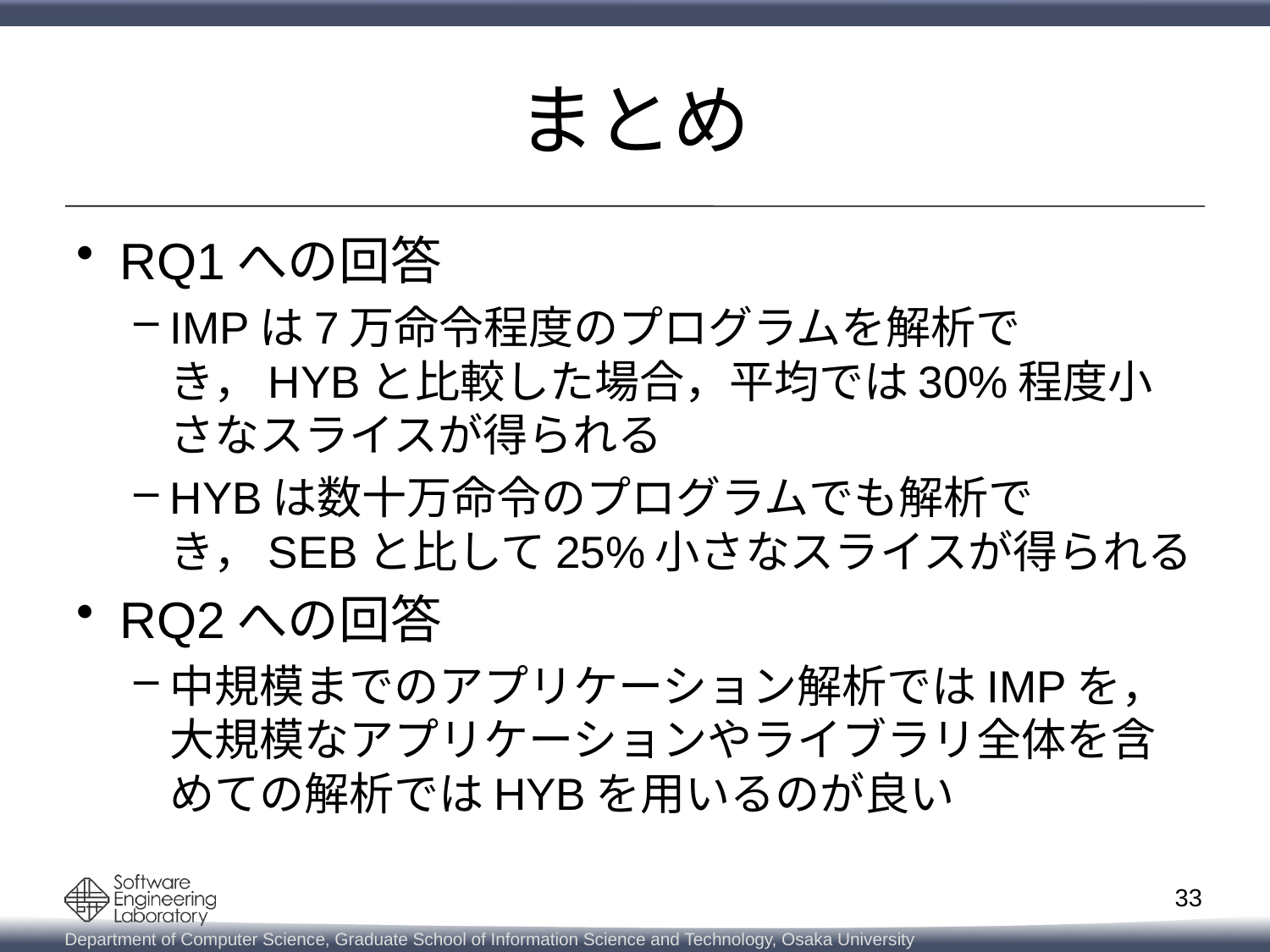

# まとめ
RQ1への回答
IMPは7万命令程度のプログラムを解析でき，HYBと比較した場合，平均では30%程度小さなスライスが得られる
HYBは数十万命令のプログラムでも解析でき，SEBと比して25%小さなスライスが得られる
RQ2への回答
中規模までのアプリケーション解析ではIMPを，大規模なアプリケーションやライブラリ全体を含めての解析ではHYBを用いるのが良い
33